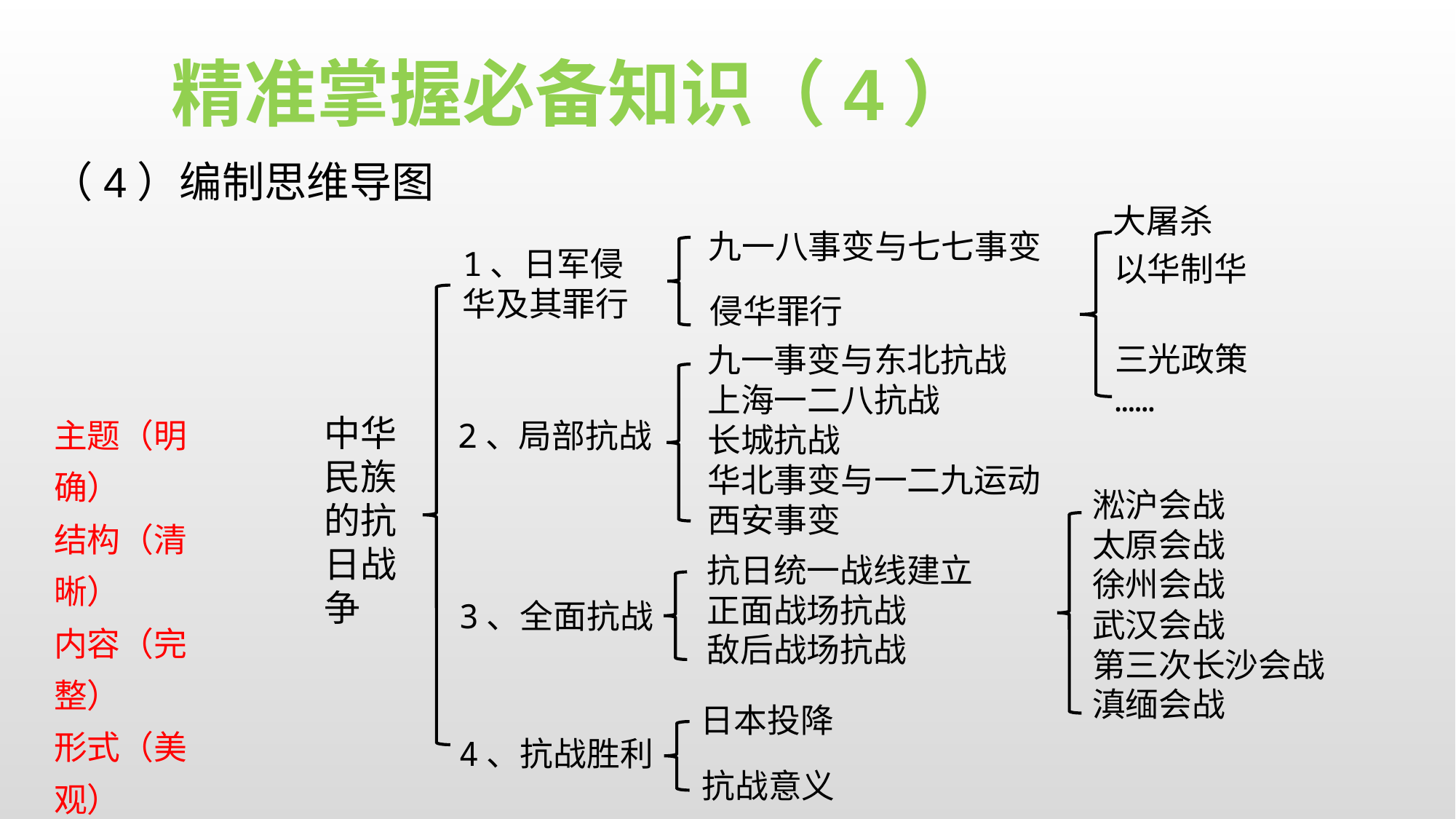

精准掌握必备知识（4）
（4）编制思维导图
大屠杀
九一八事变与七七事变

1、日军侵华及其罪行
以华制华

侵华罪行
三光政策
……
九一事变与东北抗战
上海一二八抗战
长城抗战
华北事变与一二九运动
西安事变

主题（明确）
结构（清晰）
内容（完整）
形式（美观）
中华民族的抗日战争
2、局部抗战
淞沪会战
太原会战
徐州会战
武汉会战
第三次长沙会战
滇缅会战

抗日统一战线建立
正面战场抗战
敌后战场抗战

3、全面抗战
日本投降

4、抗战胜利
抗战意义